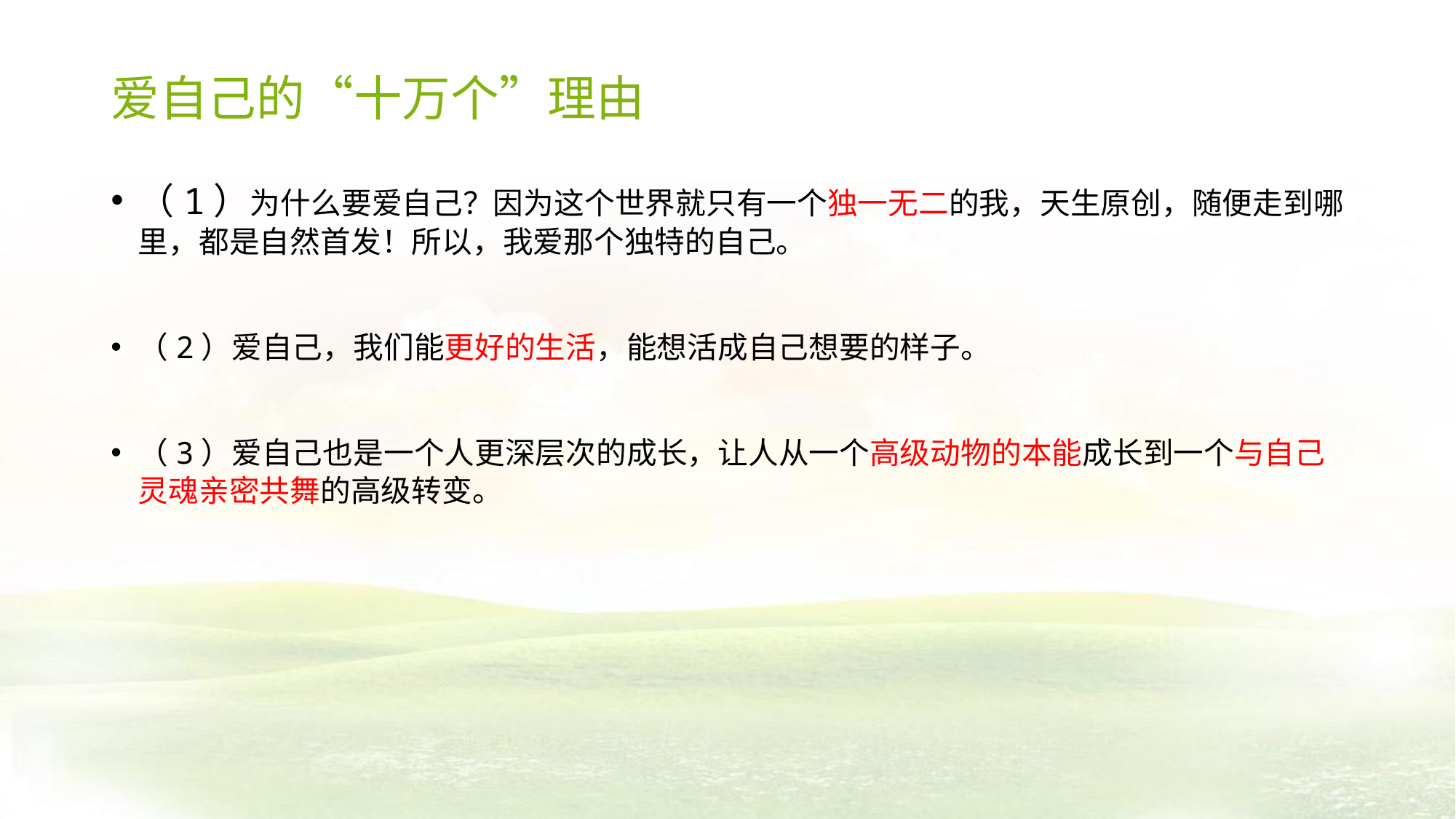

# 爱自己的“十万个”理由
（1）为什么要爱自己？因为这个世界就只有一个独一无二的我，天生原创，随便走到哪里，都是自然首发！所以，我爱那个独特的自己。

（2）爱自己，我们能更好的生活，能想活成自己想要的样子。

（3）爱自己也是一个人更深层次的成长，让人从一个高级动物的本能成长到一个与自己灵魂亲密共舞的高级转变。